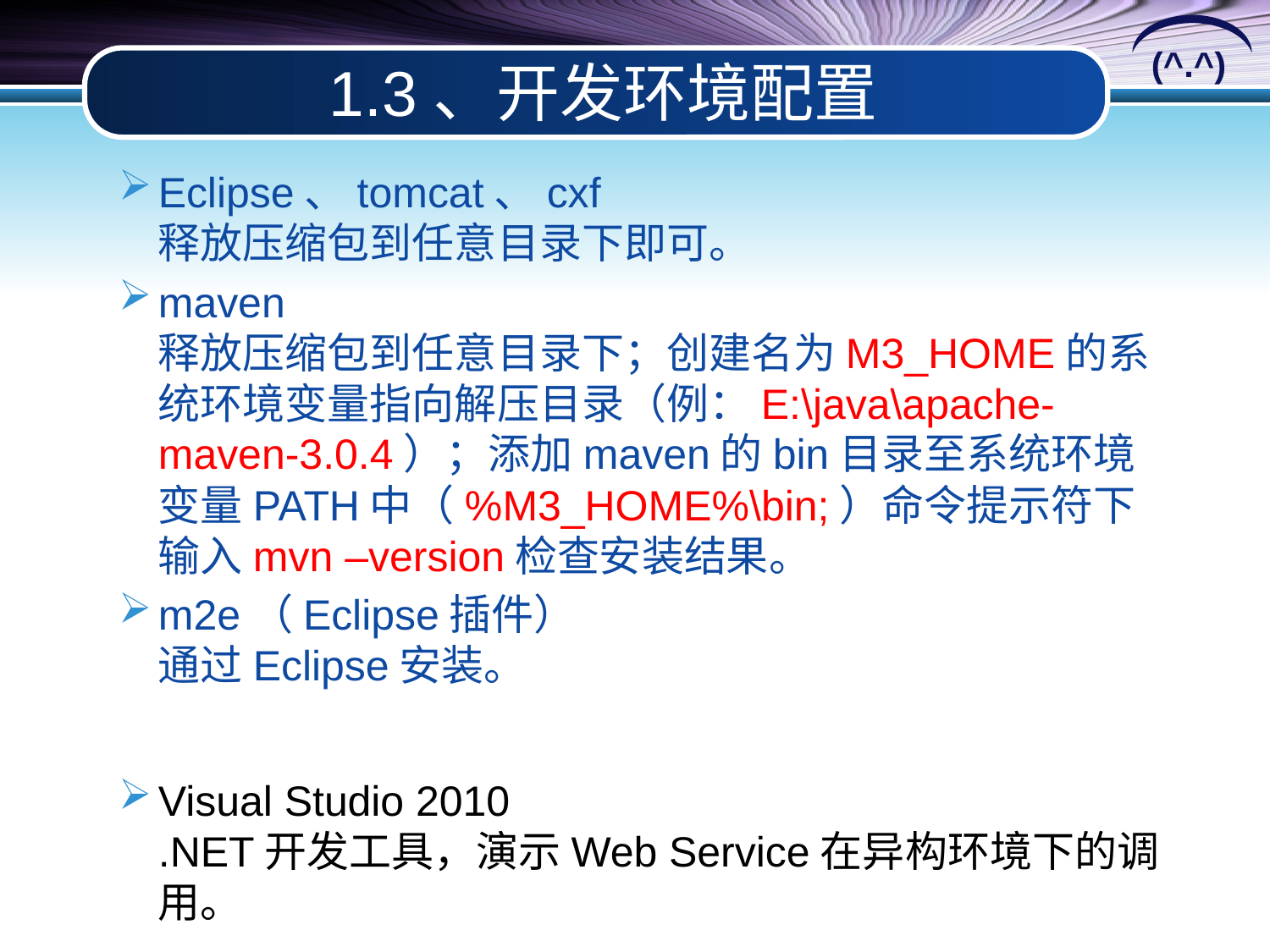

# 1.3、开发环境配置
Eclipse、tomcat、cxf
释放压缩包到任意目录下即可。
maven
释放压缩包到任意目录下；创建名为M3_HOME的系统环境变量指向解压目录（例：E:\java\apache-maven-3.0.4）；添加maven的bin目录至系统环境变量PATH中（%M3_HOME%\bin;）命令提示符下输入mvn –version检查安装结果。
m2e（Eclipse插件）
通过Eclipse安装。

Visual Studio 2010
.NET开发工具，演示Web Service在异构环境下的调用。